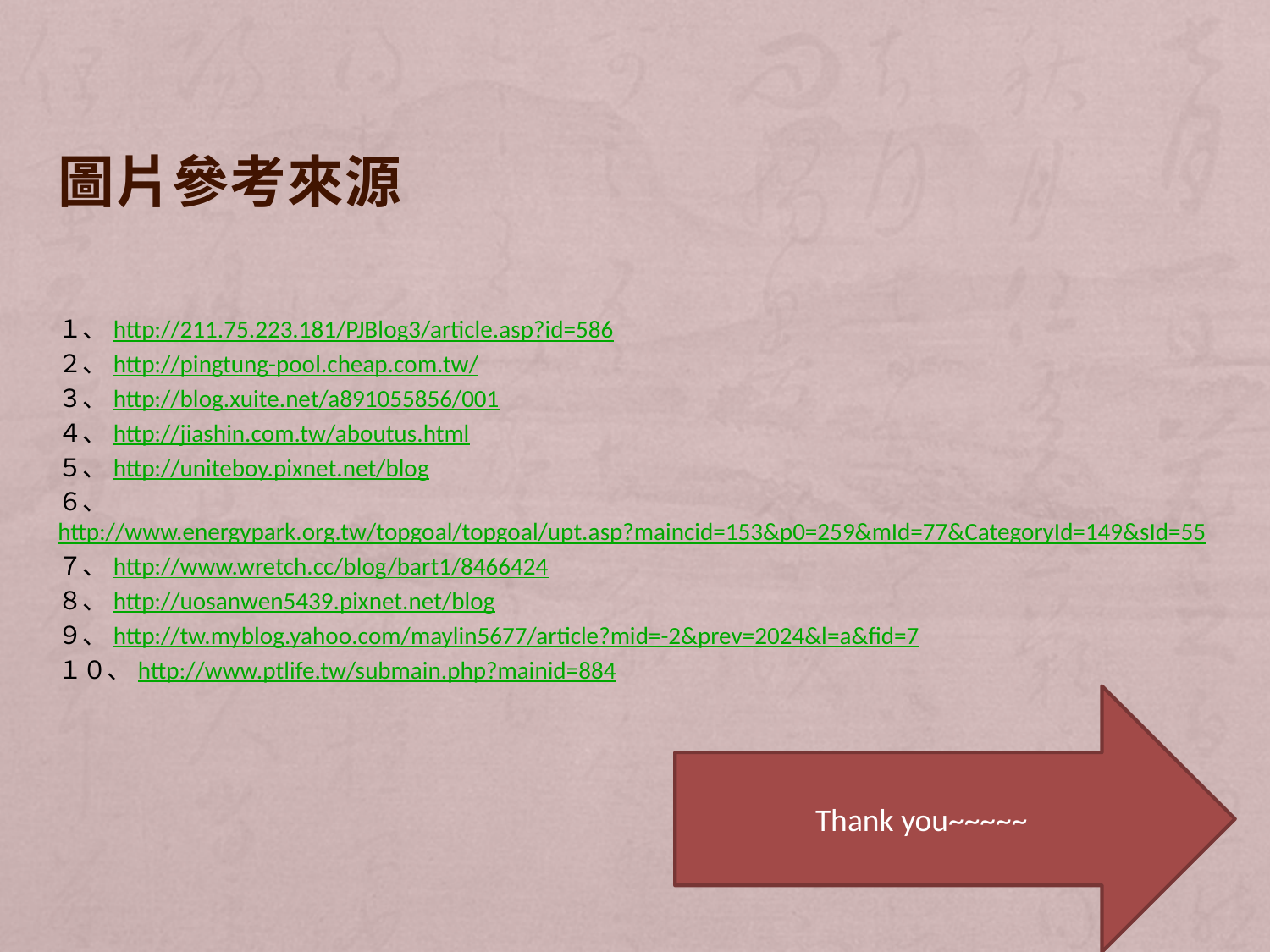

# 圖片參考來源
１、http://211.75.223.181/PJBlog3/article.asp?id=586
２、http://pingtung-pool.cheap.com.tw/
３、http://blog.xuite.net/a891055856/001
４、http://jiashin.com.tw/aboutus.html
５、http://uniteboy.pixnet.net/blog
６、http://www.energypark.org.tw/topgoal/topgoal/upt.asp?maincid=153&p0=259&mId=77&CategoryId=149&sId=55
７、http://www.wretch.cc/blog/bart1/8466424
８、http://uosanwen5439.pixnet.net/blog
９、http://tw.myblog.yahoo.com/maylin5677/article?mid=-2&prev=2024&l=a&fid=7
１０、http://www.ptlife.tw/submain.php?mainid=884

Thank you~~~~~